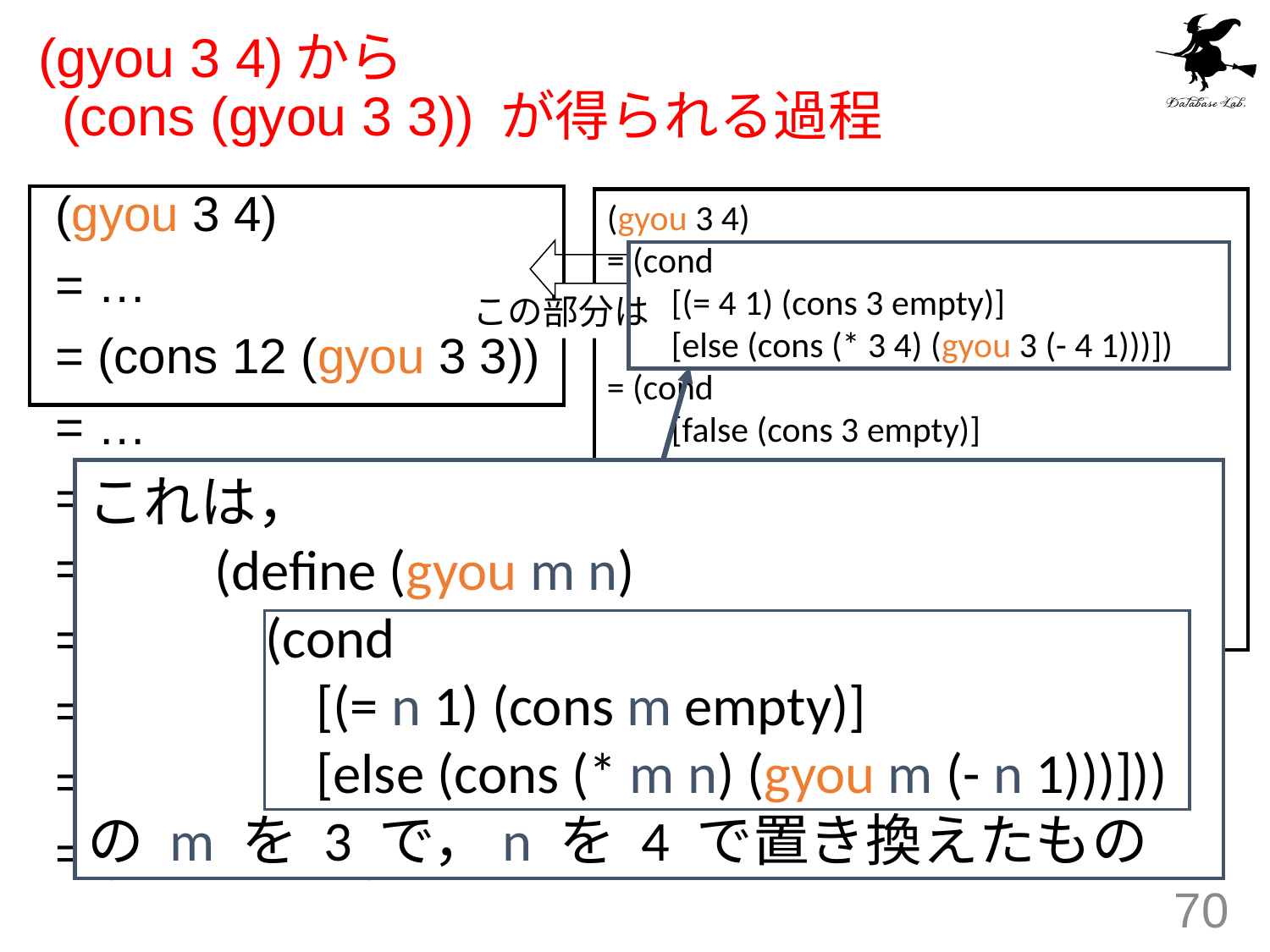

# (gyou 3 4)から (cons (gyou 3 3)) が得られる過程
(gyou 3 4)
= …
= (cons 12 (gyou 3 3))
= …
= (cons 12 (cons 9 (gyou 3 2)))
= …
= (cons 12 (cons 9 (cons 6 (gyou 3 1))))
= …
= (cons 12 (cons 9 (cons 6 (cons 3 empty))))
= (list 12 9 6 3)

(gyou 3 4)
= (cond
        [(= 4 1) (cons 3 empty)]
        [else (cons (* 3 4) (gyou 3 (- 4 1)))])
= (cond
        [false (cons 3 empty)]
        [else (cons (* 3 4) (gyou 3 (- 4 1)))])
= (cons (* 3 4) (gyou 3 (- 4 1)))
= (cons 12 (gyou 3 (- 4 1)))
= (cons 12 (gyou 3 3))

この部分は

これは，
	(define (gyou m n)
	    (cond
	        [(= n 1) (cons m empty)]
	        [else (cons (* m n) (gyou m (- n 1)))]))
の m を 3 で，n を 4 で置き換えたもの

70